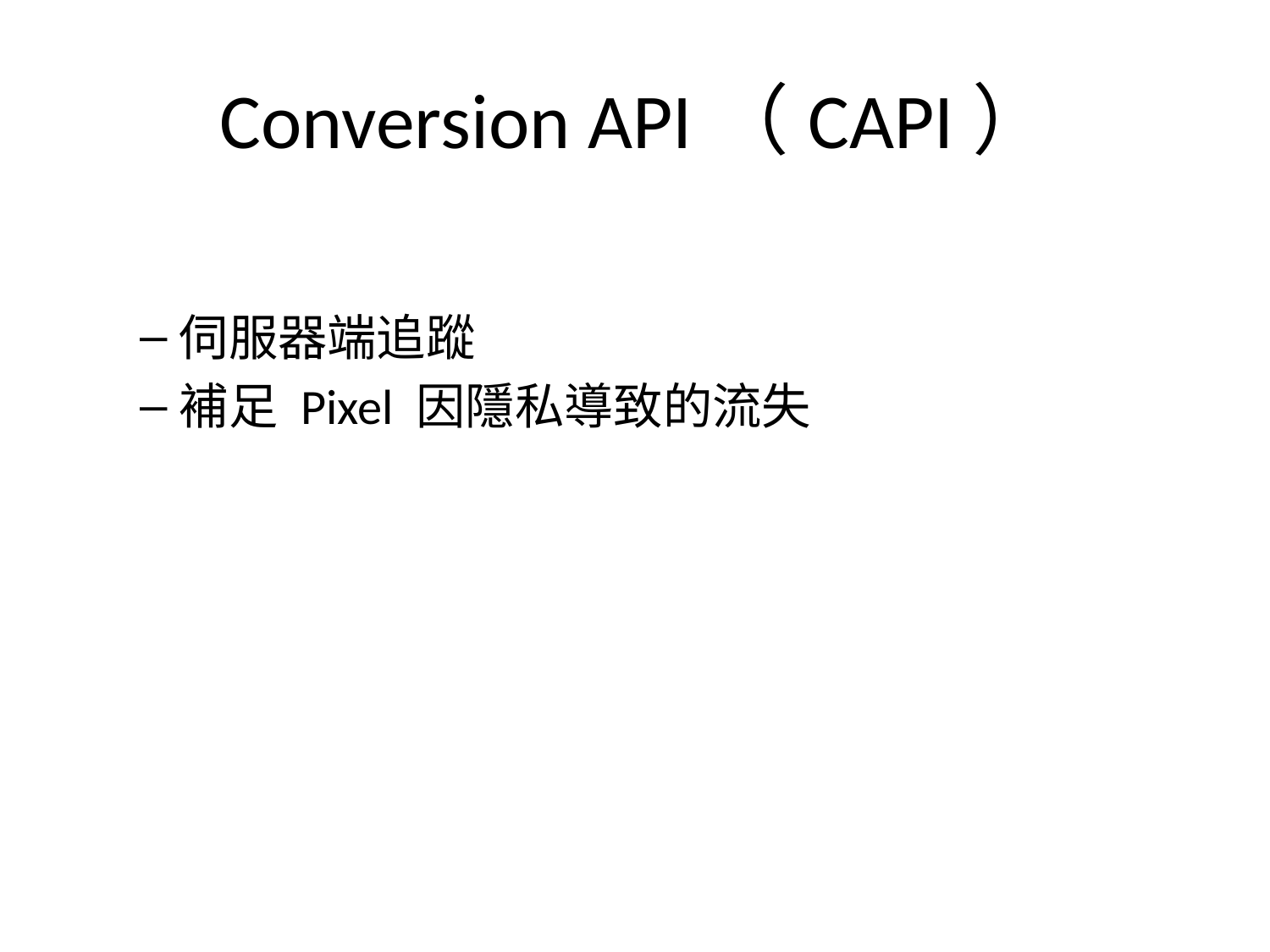

# Conversion API（CAPI）

伺服器端追蹤
補足 Pixel 因隱私導致的流失